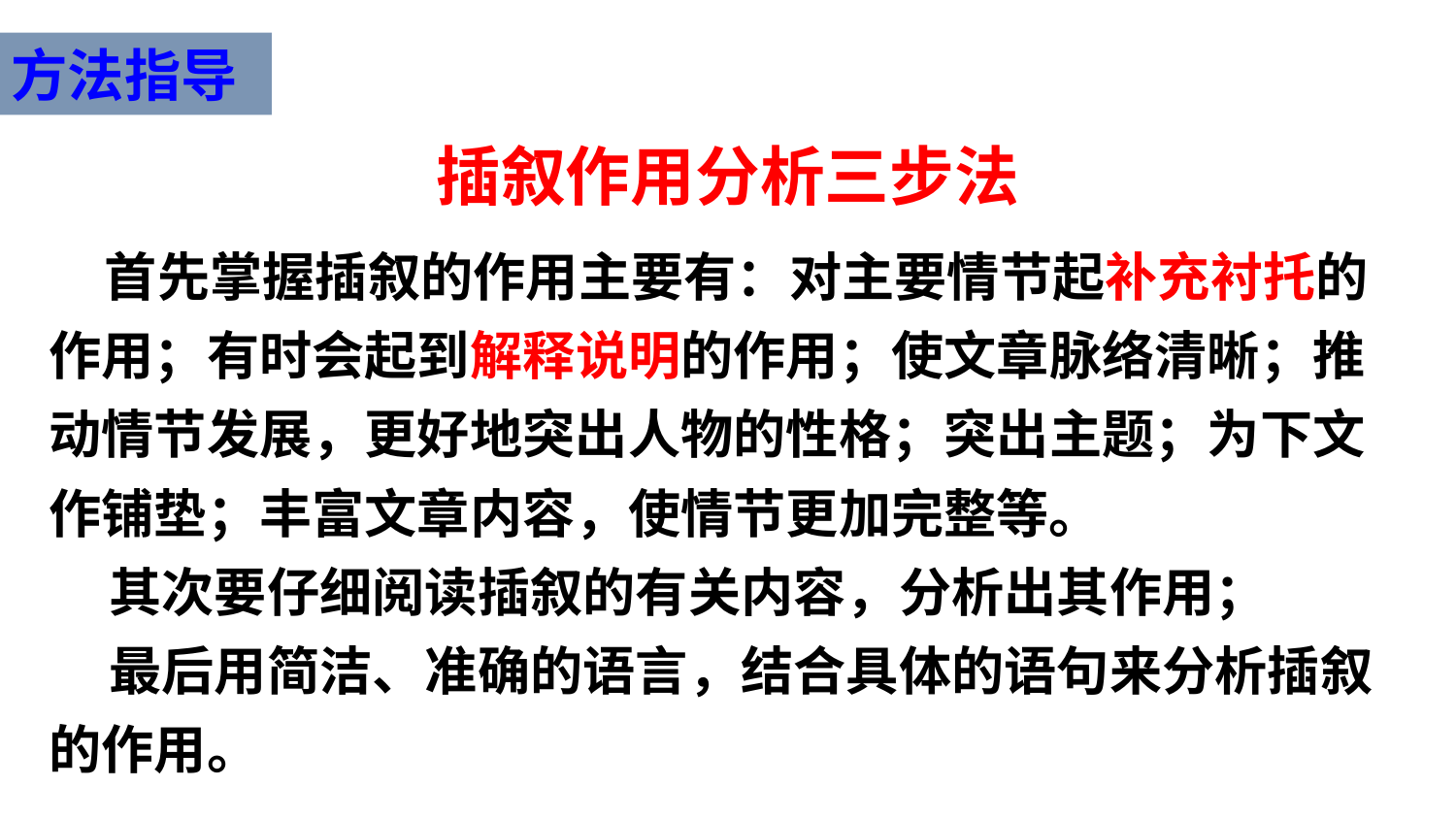

方法指导
插叙作用分析三步法
     首先掌握插叙的作用主要有：对主要情节起补充衬托的作用；有时会起到解释说明的作用；使文章脉络清晰；推动情节发展，更好地突出人物的性格；突出主题；为下文作铺垫；丰富文章内容，使情节更加完整等。
    其次要仔细阅读插叙的有关内容，分析出其作用；
    最后用简洁、准确的语言，结合具体的语句来分析插叙的作用。